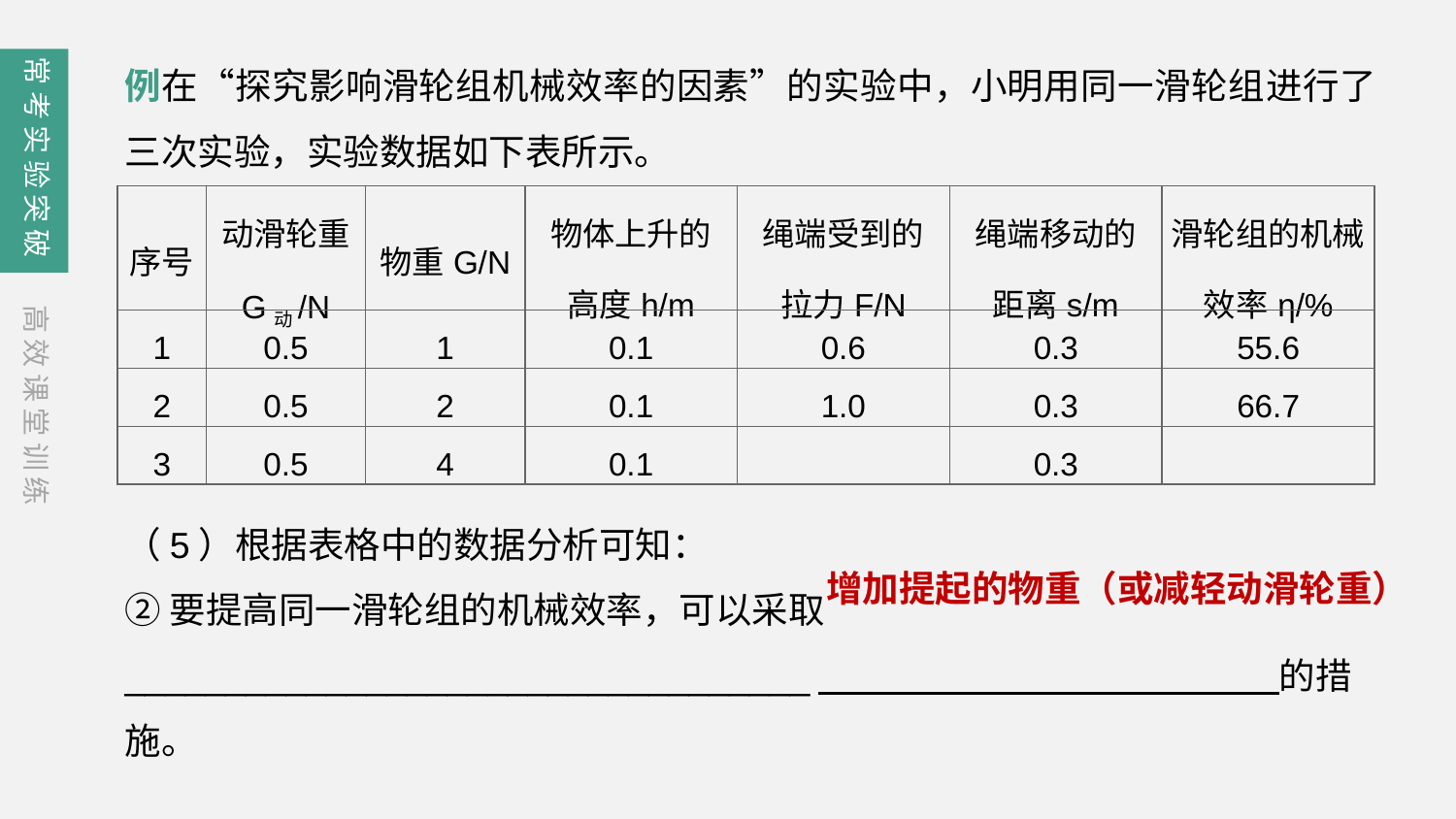

例在“探究影响滑轮组机械效率的因素”的实验中，小明用同一滑轮组进行了三次实验，实验数据如下表所示。

（5）根据表格中的数据分析可知：
②要提高同一滑轮组的机械效率，可以采取__________________________________　　　　　　　                         的措施。
常考实验突破

| 序号 | 动滑轮重 G动/N | 物重G/N | 物体上升的 高度h/m | 绳端受到的 拉力F/N | 绳端移动的 距离s/m | 滑轮组的机械 效率η/% |
| --- | --- | --- | --- | --- | --- | --- |
| 1 | 0.5 | 1 | 0.1 | 0.6 | 0.3 | 55.6 |
| 2 | 0.5 | 2 | 0.1 | 1.0 | 0.3 | 66.7 |
| 3 | 0.5 | 4 | 0.1 |  | 0.3 |  |
高效课堂训练
增加提起的物重（或减轻动滑轮重）